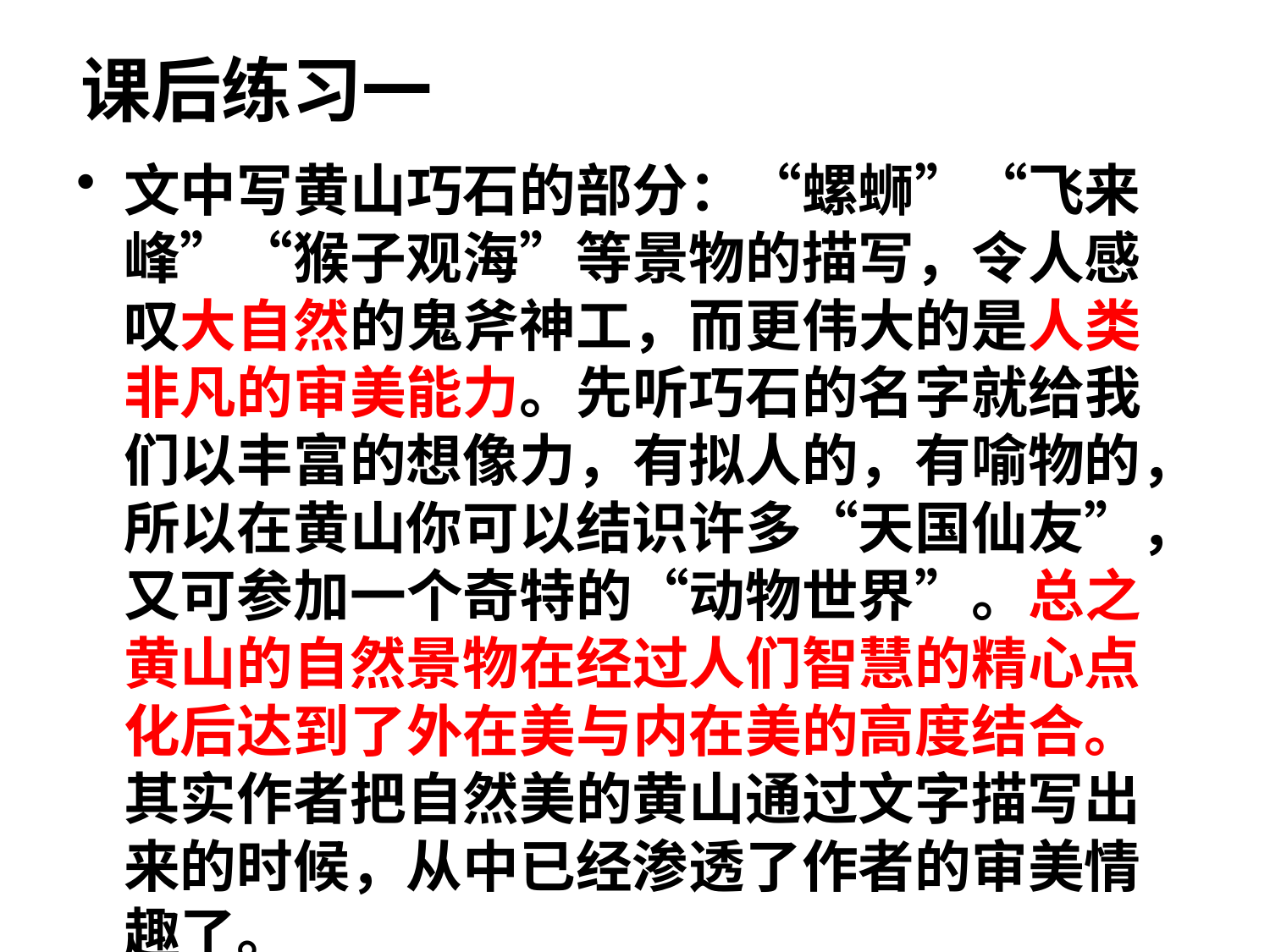

# 课后练习一
文中写黄山巧石的部分：“螺蛳”“飞来峰”“猴子观海”等景物的描写，令人感叹大自然的鬼斧神工，而更伟大的是人类非凡的审美能力。先听巧石的名字就给我们以丰富的想像力，有拟人的，有喻物的，所以在黄山你可以结识许多“天国仙友”，又可参加一个奇特的“动物世界”。总之黄山的自然景物在经过人们智慧的精心点化后达到了外在美与内在美的高度结合。其实作者把自然美的黄山通过文字描写出来的时候，从中已经渗透了作者的审美情趣了。